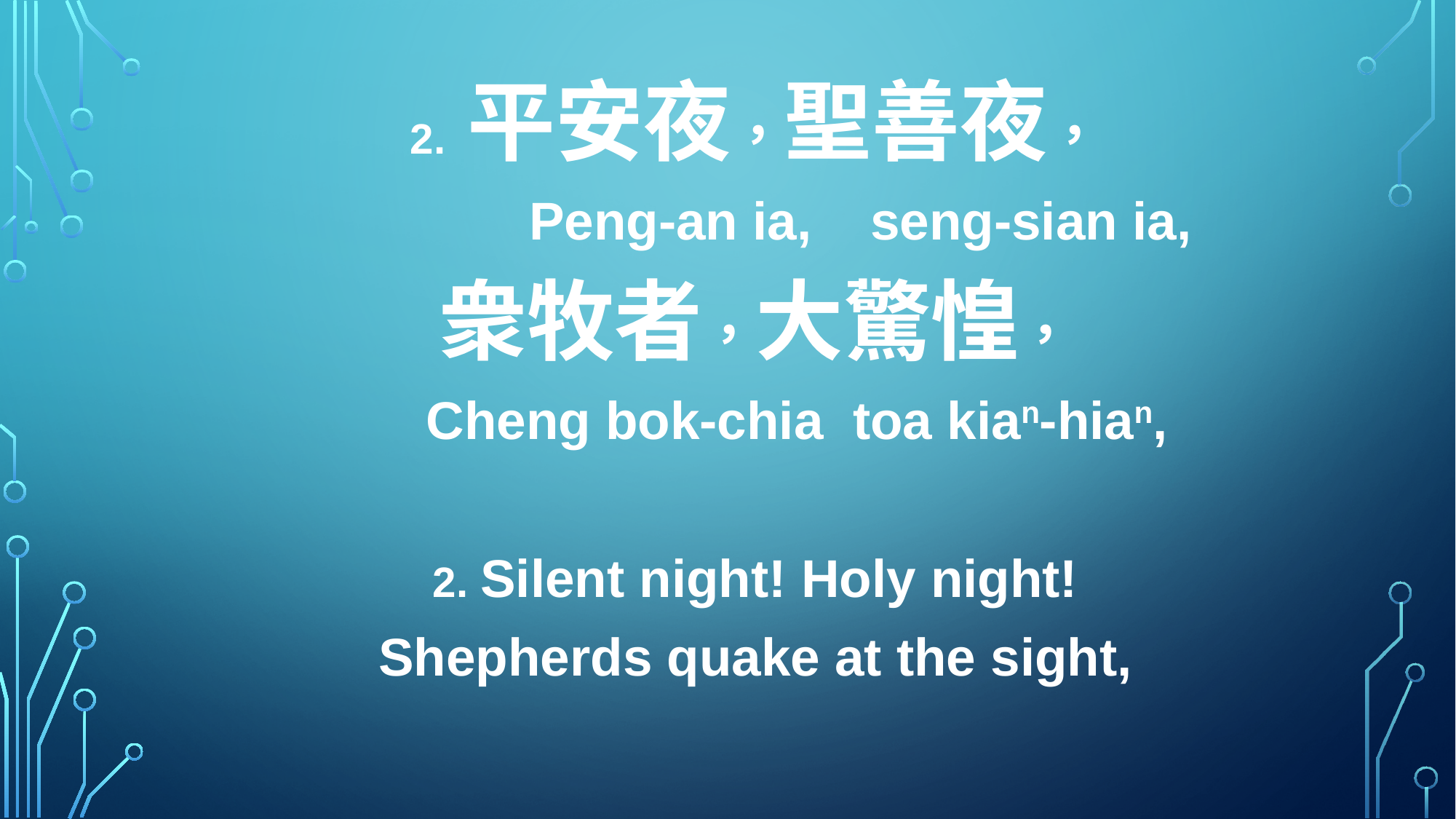

2. 平安夜，聖善夜，
                    Peng-an ia,    seng-sian ia,
衆牧者，大驚惶，
             Cheng bok-chia  toa kian-hian,

2. Silent night! Holy night!
Shepherds quake at the sight,